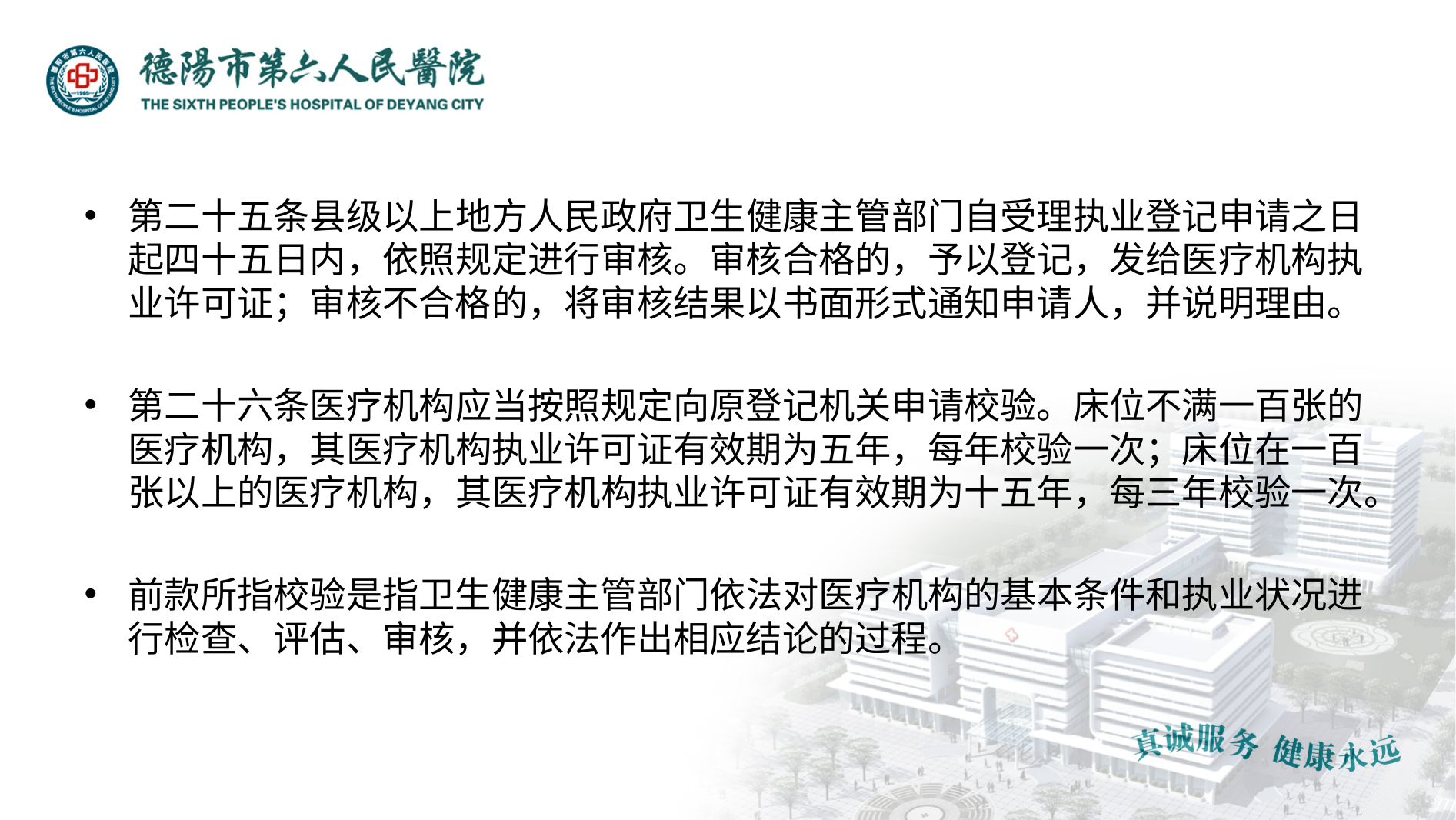

#
第二十五条县级以上地方人民政府卫生健康主管部门自受理执业登记申请之日起四十五日内，依照规定进行审核。审核合格的，予以登记，发给医疗机构执业许可证；审核不合格的，将审核结果以书面形式通知申请人，并说明理由。

第二十六条医疗机构应当按照规定向原登记机关申请校验。床位不满一百张的医疗机构，其医疗机构执业许可证有效期为五年，每年校验一次；床位在一百张以上的医疗机构，其医疗机构执业许可证有效期为十五年，每三年校验一次。

前款所指校验是指卫生健康主管部门依法对医疗机构的基本条件和执业状况进行检查、评估、审核，并依法作出相应结论的过程。